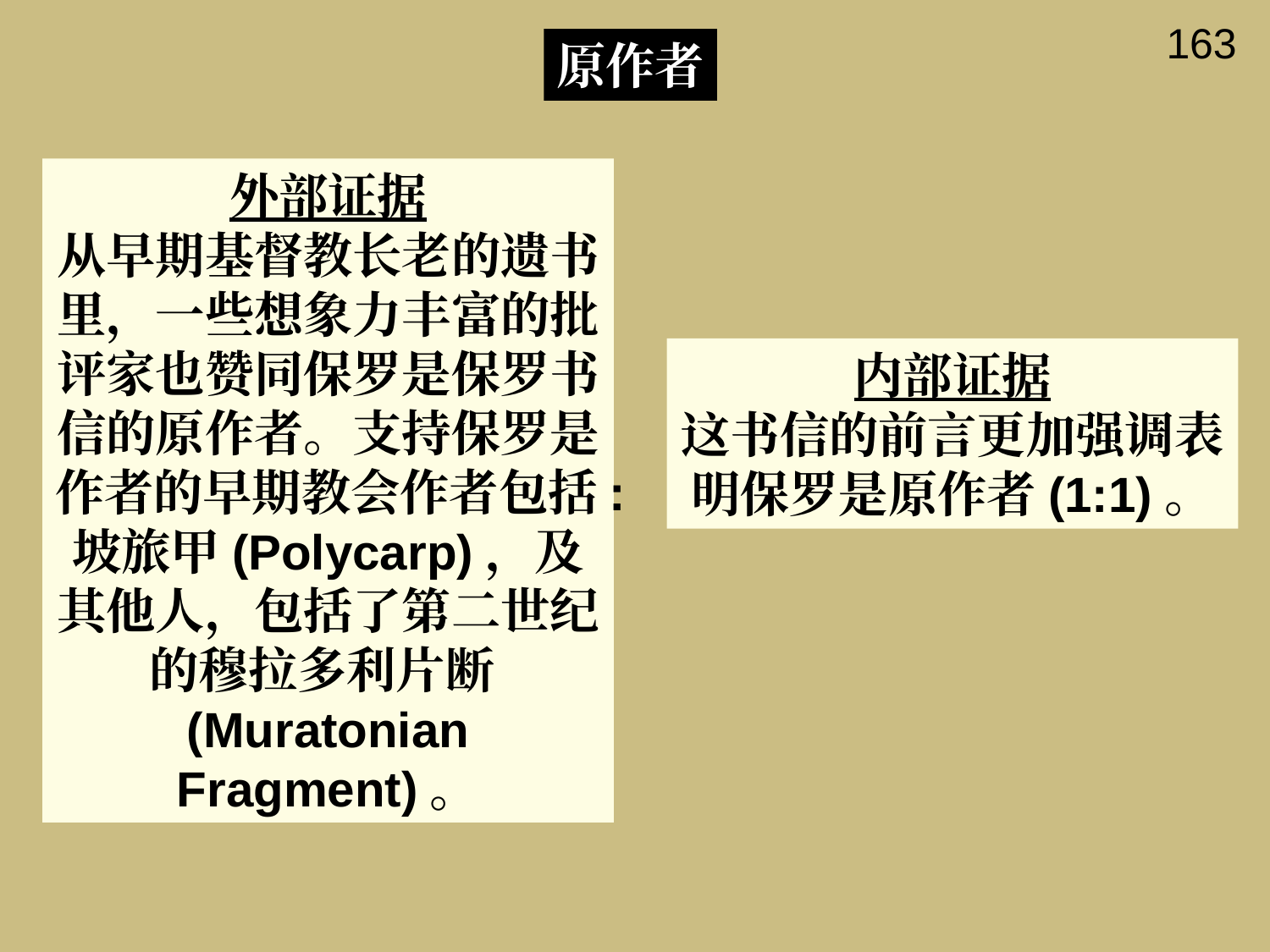

163
原作者
外部证据
从早期基督教长老的遗书里，一些想象力丰富的批评家也赞同保罗是保罗书信的原作者。支持保罗是作者的早期教会作者包括:坡旅甲(Polycarp)，及其他人，包括了第二世纪的穆拉多利片断(Muratonian Fragment)。
内部证据
这书信的前言更加强调表明保罗是原作者(1:1)。